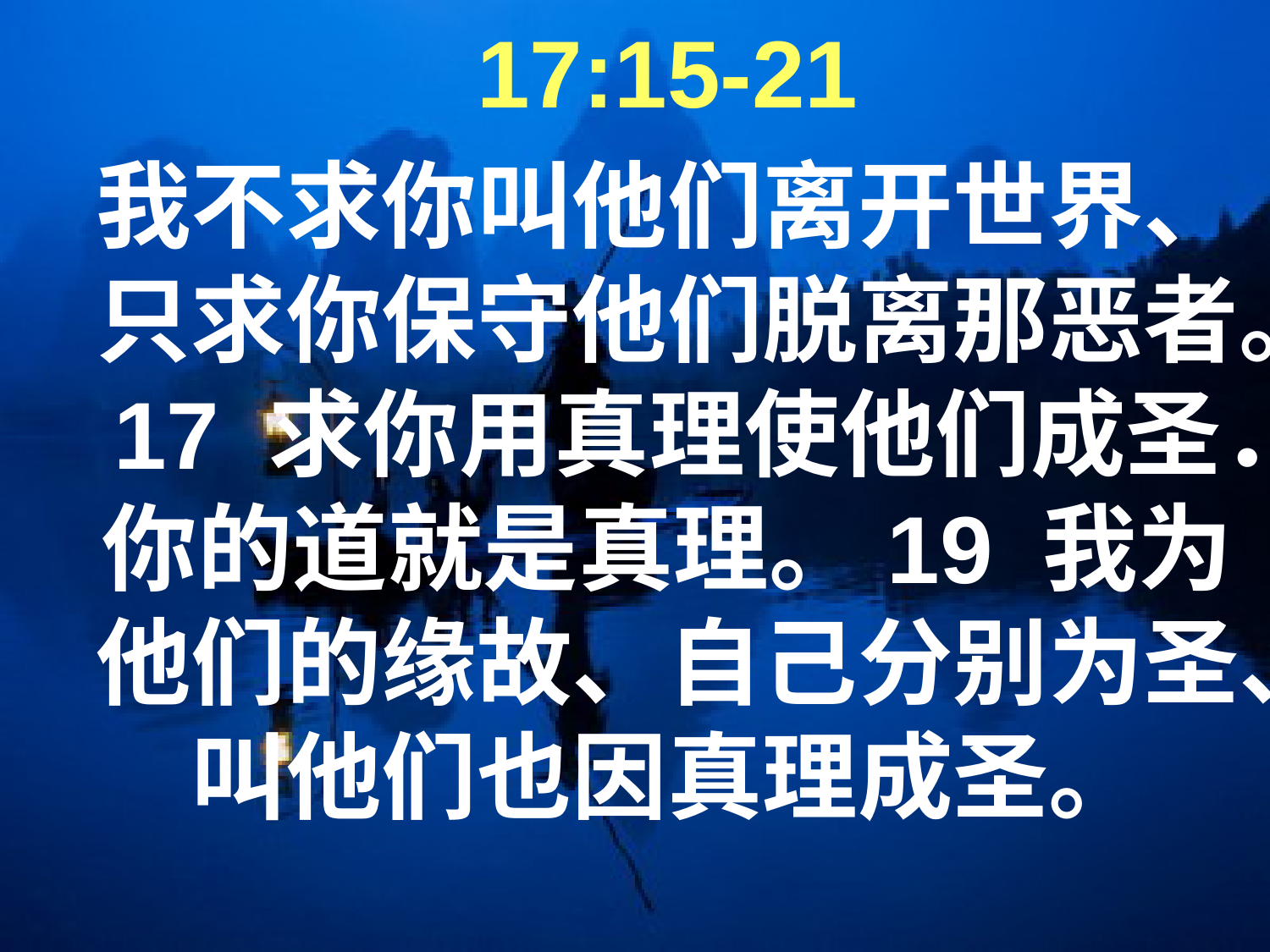

17:15-21
我不求你叫他们离开世界、只求你保守他们脱离那恶者。17 求你用真理使他们成圣．你的道就是真理。19 我为他们的缘故、自己分别为圣、叫他们也因真理成圣。